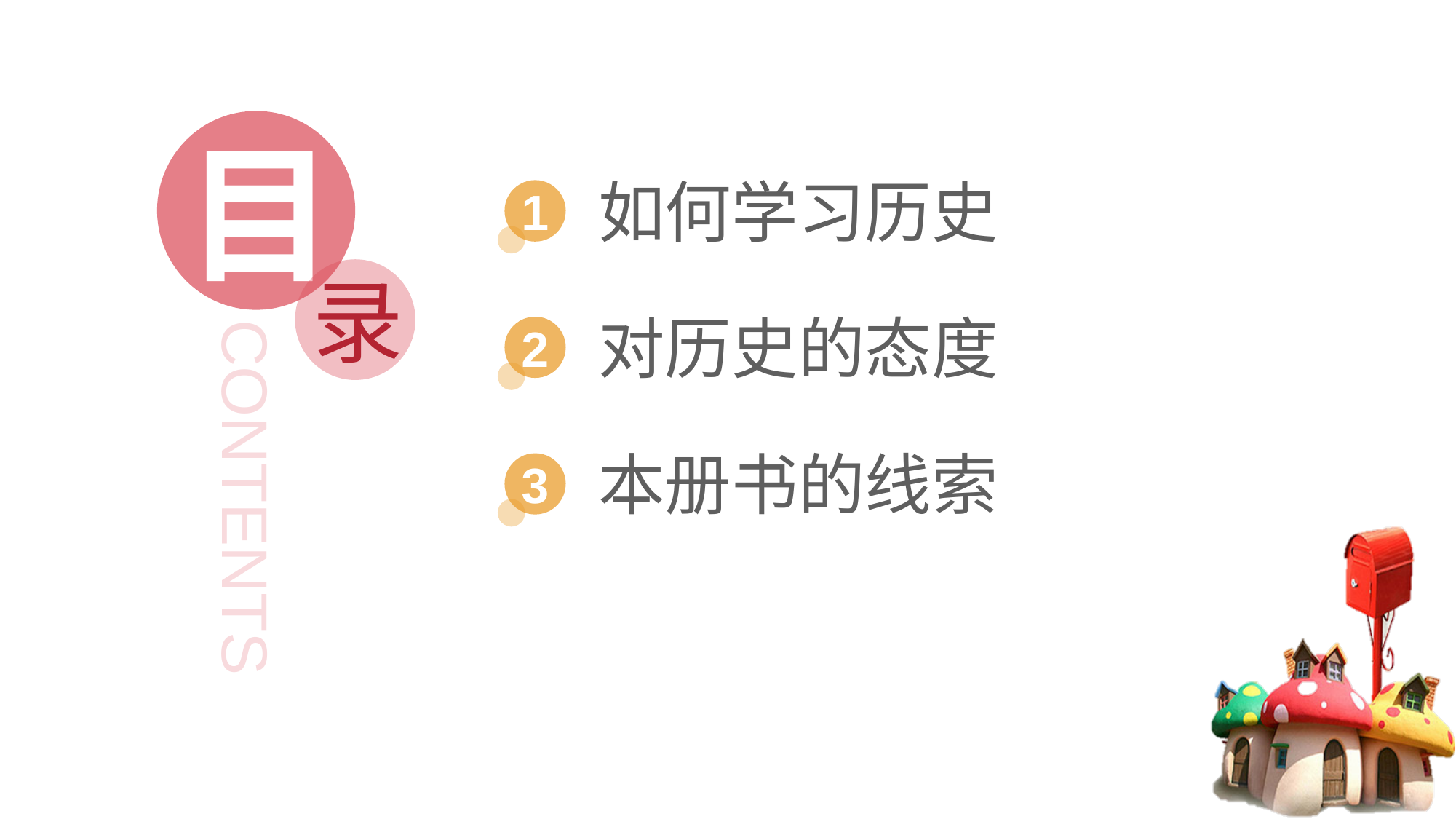

目
录
CONTENTS
如何学习历史
1

对历史的态度
2

本册书的线索
3

12